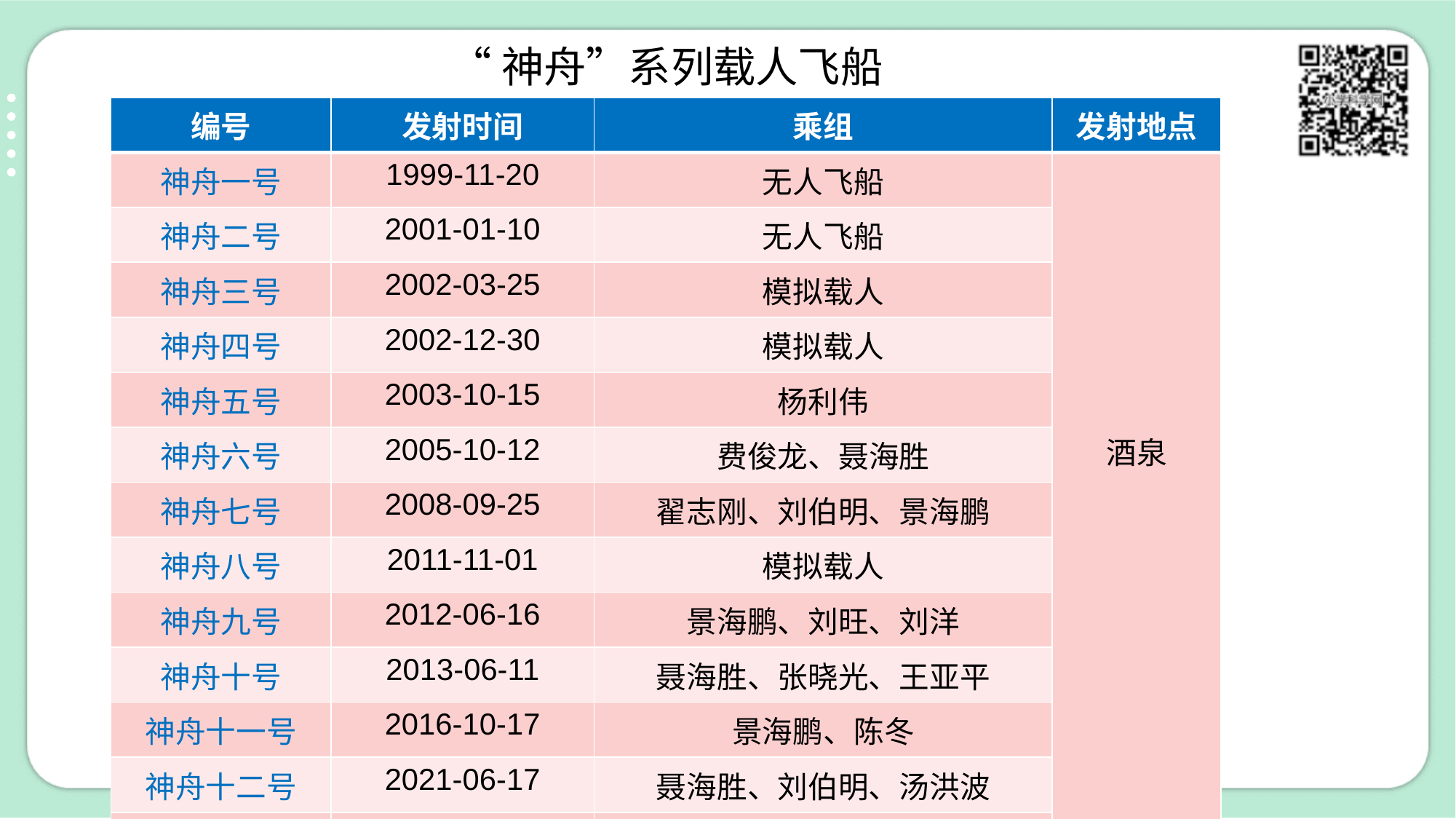

“神舟”系列载人飞船
| 编号 | 发射时间 | 乘组 | 发射地点 |
| --- | --- | --- | --- |
| 神舟一号 | 1999-11-20 | 无人飞船 | 酒泉 |
| 神舟二号 | 2001-01-10 | 无人飞船 |  |
| 神舟三号 | 2002-03-25 | 模拟载人 |  |
| 神舟四号 | 2002-12-30 | 模拟载人 |  |
| 神舟五号 | 2003-10-15 | 杨利伟 |  |
| 神舟六号 | 2005-10-12 | 费俊龙、聂海胜 |  |
| 神舟七号 | 2008-09-25 | 翟志刚、刘伯明、景海鹏 |  |
| 神舟八号 | 2011-11-01 | 模拟载人 |  |
| 神舟九号 | 2012-06-16 | 景海鹏、刘旺、刘洋 |  |
| 神舟十号 | 2013-06-11 | 聂海胜、张晓光、王亚平 |  |
| 神舟十一号 | 2016-10-17 | 景海鹏、陈冬 |  |
| 神舟十二号 | 2021-06-17 | 聂海胜、刘伯明、汤洪波 |  |
| 神舟十三号 | 2021-10-16 | 翟志刚、王亚平、叶光富 |  |